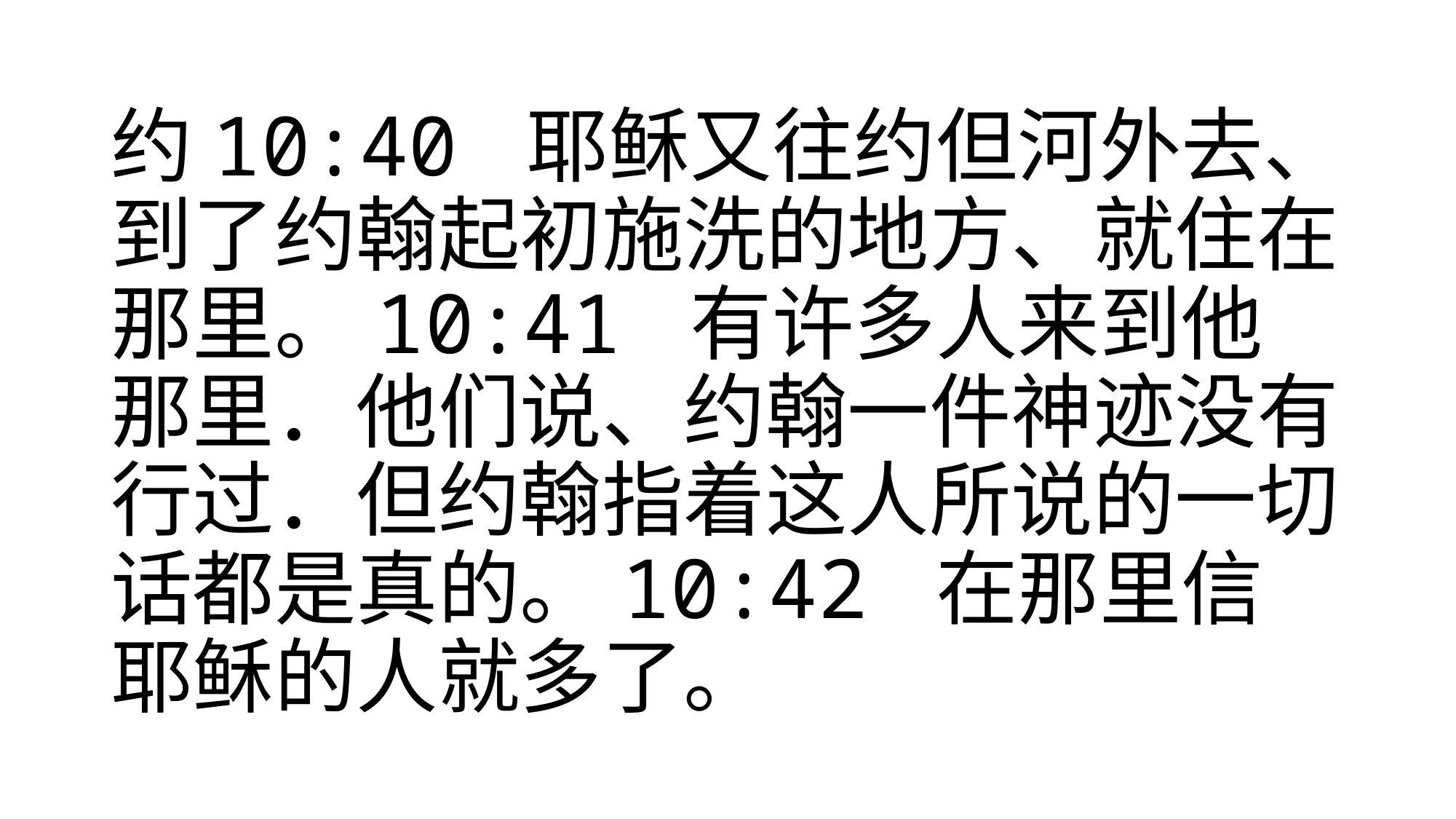

#
约10:40 耶稣又往约但河外去、到了约翰起初施洗的地方、就住在那里。10:41 有许多人来到他那里．他们说、约翰一件神迹没有行过．但约翰指着这人所说的一切话都是真的。10:42 在那里信耶稣的人就多了。